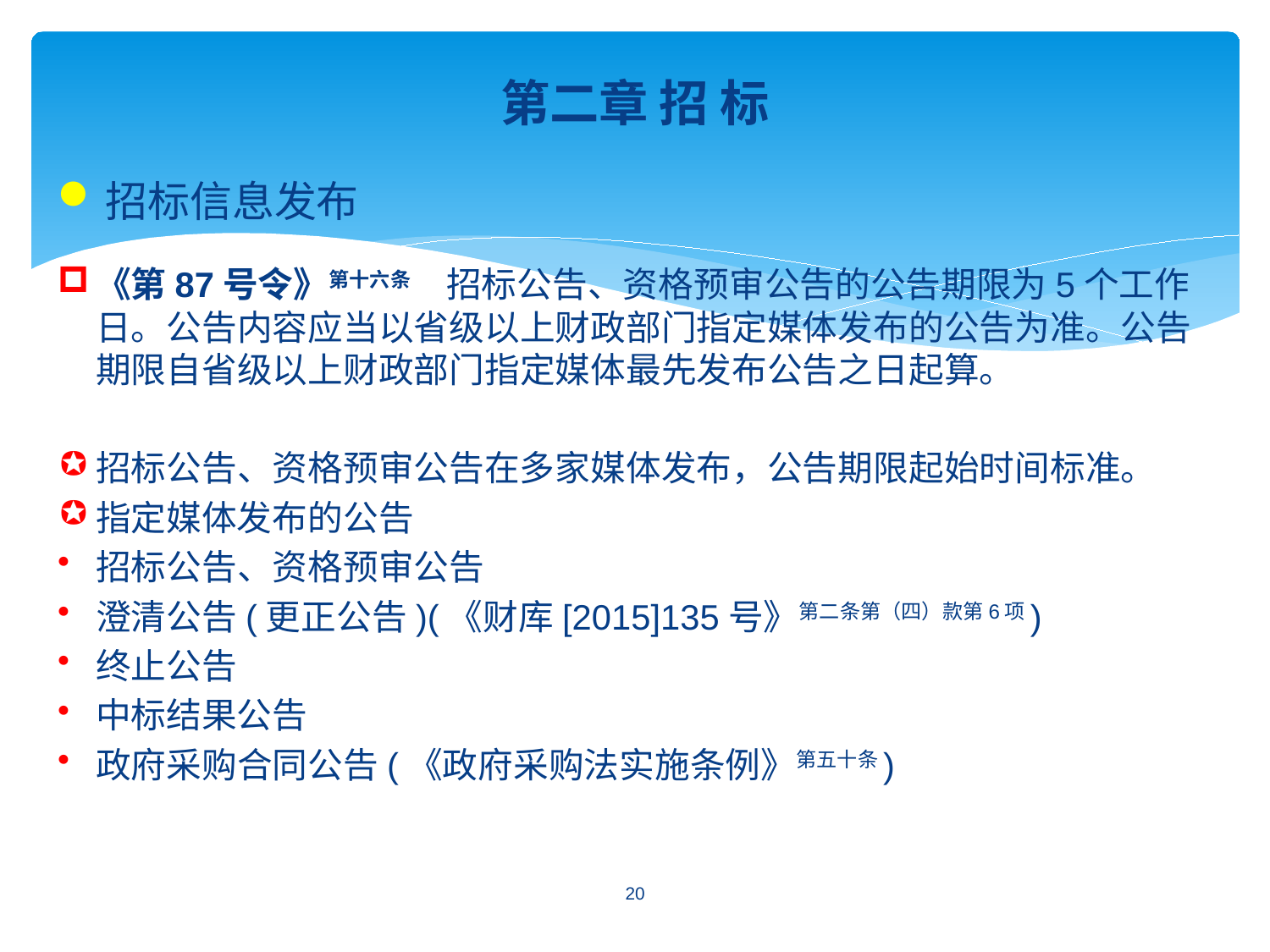

第二章 招 标
招标信息发布
《第87号令》第十六条　招标公告、资格预审公告的公告期限为5个工作日。公告内容应当以省级以上财政部门指定媒体发布的公告为准。公告期限自省级以上财政部门指定媒体最先发布公告之日起算。

招标公告、资格预审公告在多家媒体发布，公告期限起始时间标准。
指定媒体发布的公告
招标公告、资格预审公告
澄清公告(更正公告)(《财库[2015]135号》第二条第（四）款第6项)
终止公告
中标结果公告
政府采购合同公告(《政府采购法实施条例》第五十条)

20